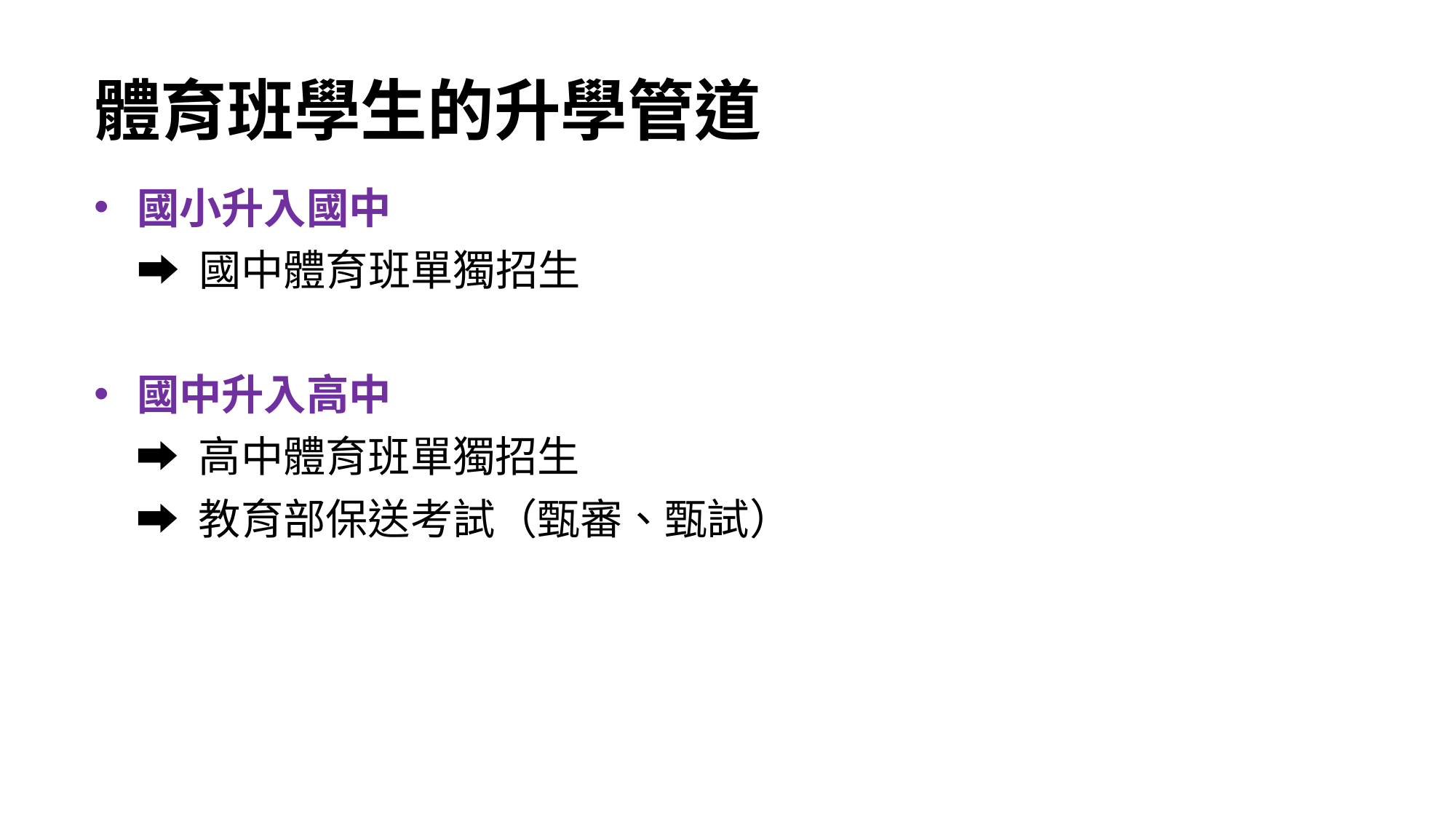

# 體育班學生的升學管道
國小升入國中
➡ 國中體育班單獨招生

國中升入高中
➡ 高中體育班單獨招生
➡ 教育部保送考試（甄審、甄試）